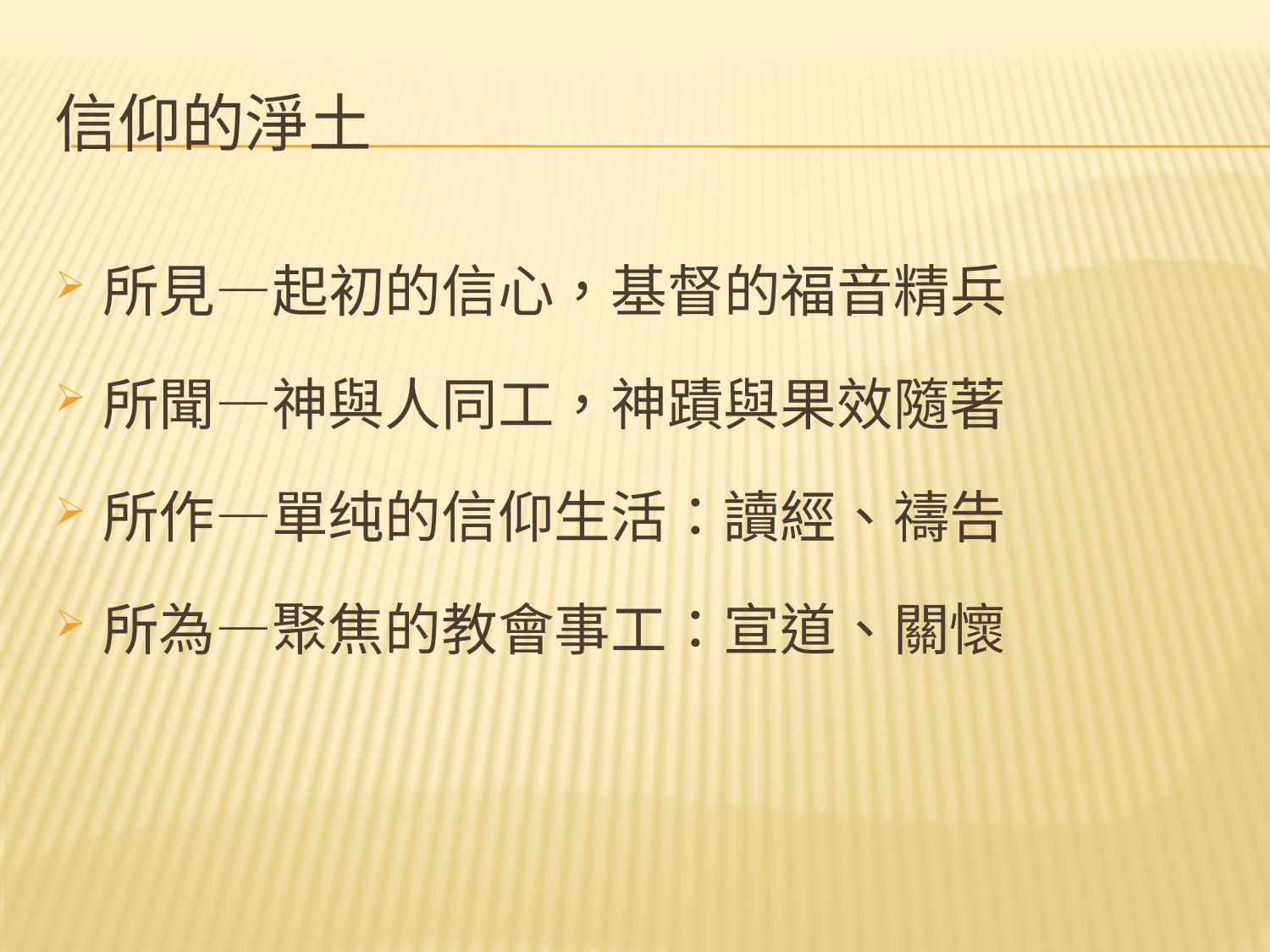

# 信仰的淨土
所見—起初的信心，基督的福音精兵
所聞—神與人同工，神蹟與果效隨著
所作—單纯的信仰生活：讀經、禱告
所為—聚焦的教會事工：宣道、關懷